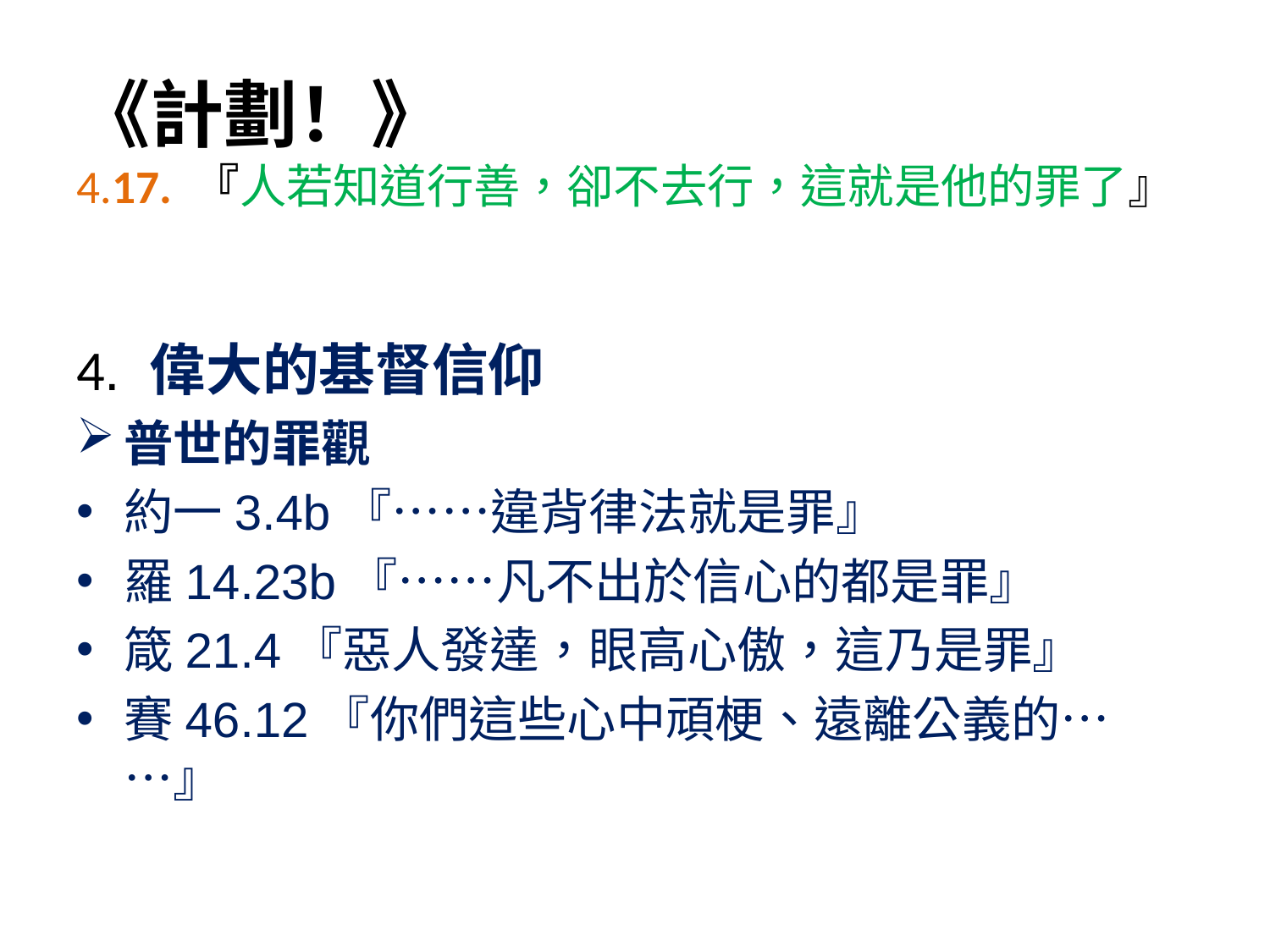

# 《計劃！》 4.17. 『人若知道行善，卻不去行，這就是他的罪了』
4. 偉大的基督信仰
普世的罪觀
約一3.4b『……違背律法就是罪』
羅14.23b『……凡不出於信心的都是罪』
箴21.4『惡人發達，眼高心傲，這乃是罪』
賽46.12『你們這些心中頑梗、遠離公義的……』